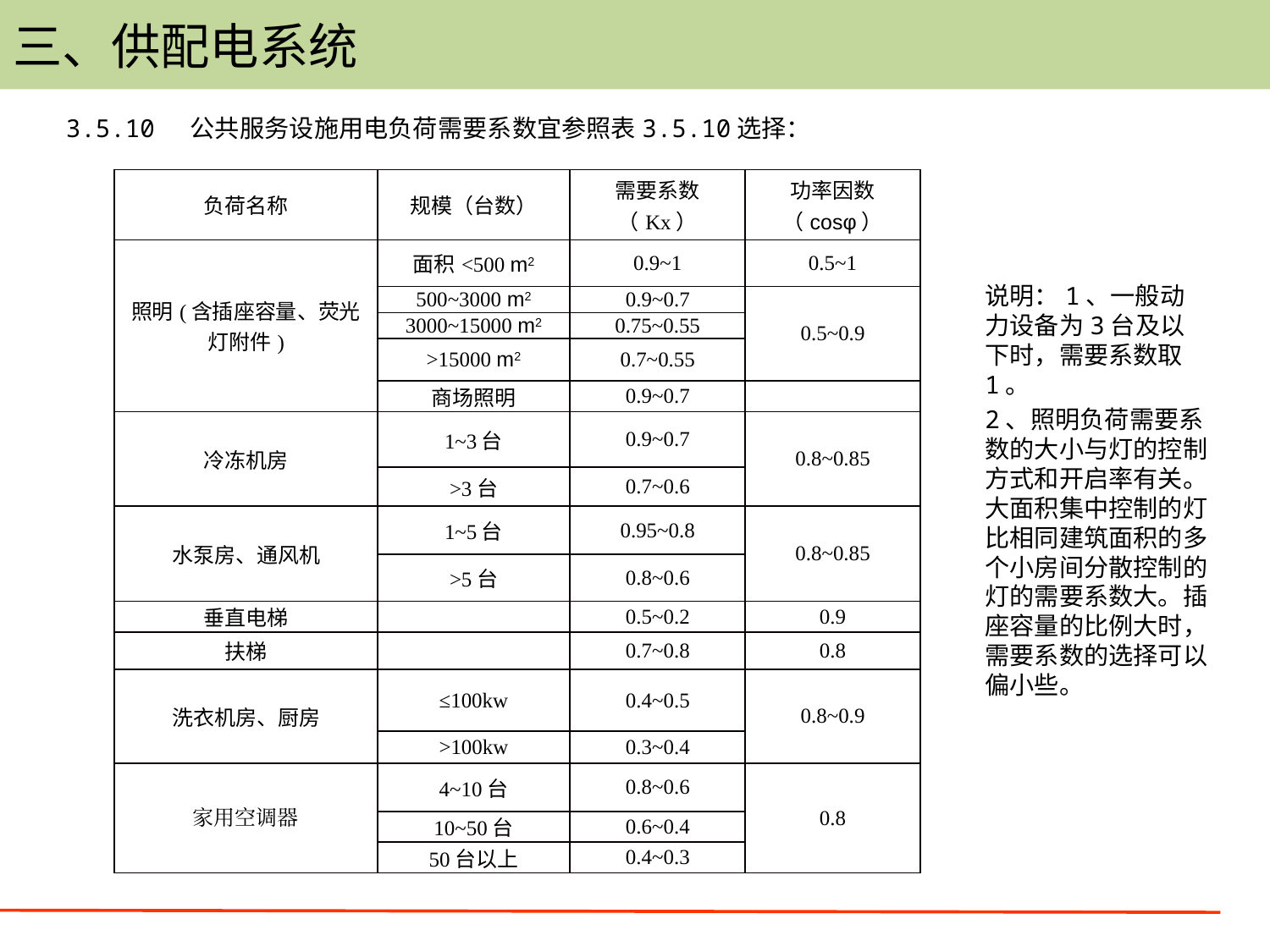

# 三、供配电系统
3.5.10  公共服务设施用电负荷需要系数宜参照表3.5.10选择：

| 负荷名称 | 规模（台数） | 需要系数（Kx） | 功率因数（cosφ） |
| --- | --- | --- | --- |
| 照明(含插座容量、荧光灯附件) | 面积<500 m2 | 0.9~1 | 0.5~1 |
|  | 500~3000 m2 | 0.9~0.7 | 0.5~0.9 |
|  | 3000~15000 m2 | 0.75~0.55 |  |
|  | >15000 m2 | 0.7~0.55 |  |
|  | 商场照明 | 0.9~0.7 |  |
| 冷冻机房 | 1~3台 | 0.9~0.7 | 0.8~0.85 |
|  | >3台 | 0.7~0.6 |  |
| 水泵房、通风机 | 1~5台 | 0.95~0.8 | 0.8~0.85 |
|  | >5台 | 0.8~0.6 |  |
| 垂直电梯 |  | 0.5~0.2 | 0.9 |
| 扶梯 |  | 0.7~0.8 | 0.8 |
| 洗衣机房、厨房 | ≤100kw | 0.4~0.5 | 0.8~0.9 |
|  | >100kw | 0.3~0.4 |  |
| 家用空调器 | 4~10台 | 0.8~0.6 | 0.8 |
|  | 10~50台 | 0.6~0.4 |  |
|  | 50台以上 | 0.4~0.3 |  |
说明：1、一般动力设备为3台及以下时，需要系数取1。
2、照明负荷需要系数的大小与灯的控制方式和开启率有关。大面积集中控制的灯比相同建筑面积的多个小房间分散控制的灯的需要系数大。插座容量的比例大时，需要系数的选择可以偏小些。